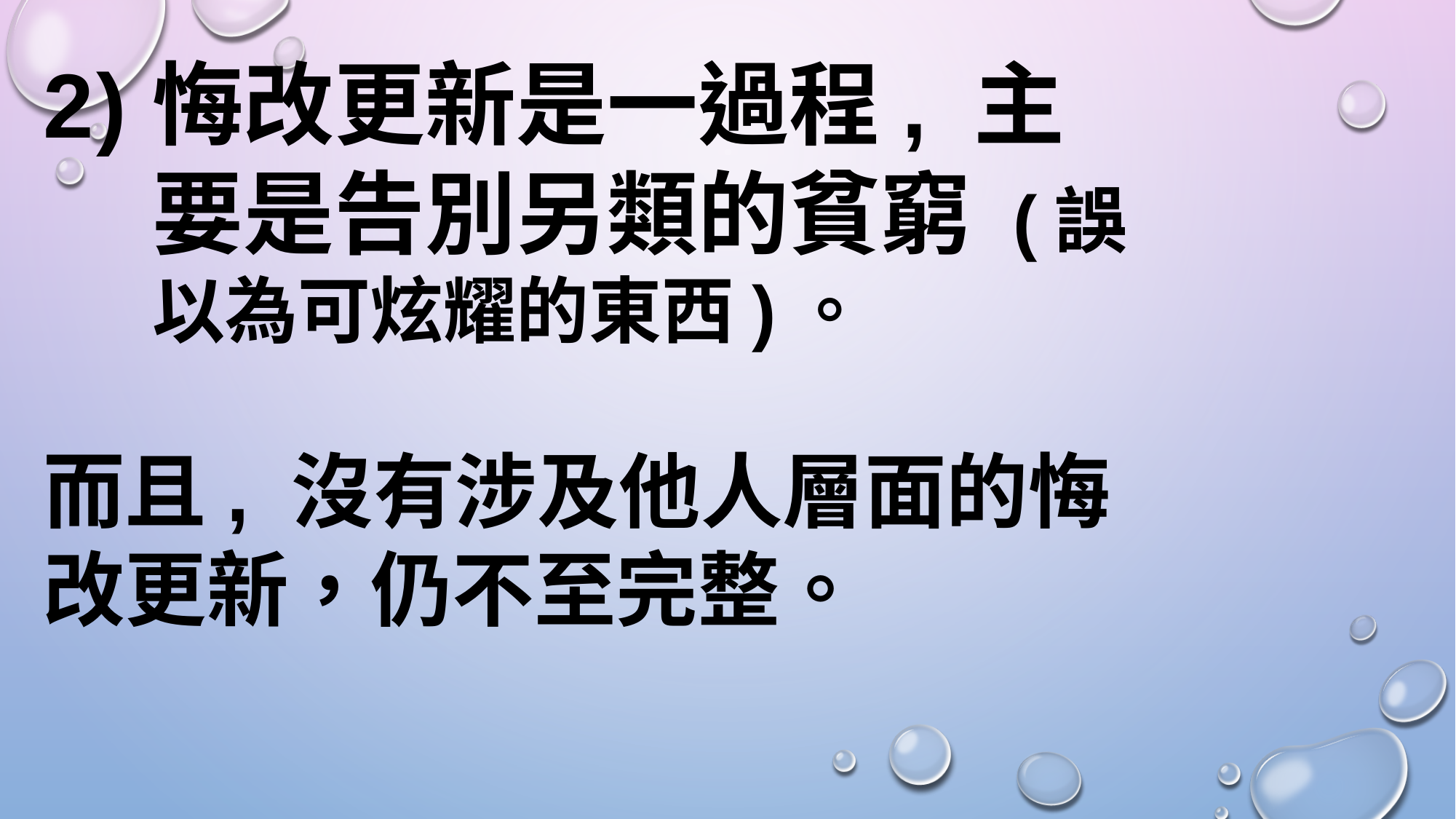

悔改更新是一過程, 主要是告別另類的貧窮 (誤以為可炫耀的東西)。

而且, 沒有涉及他人層面的悔改更新，仍不至完整。